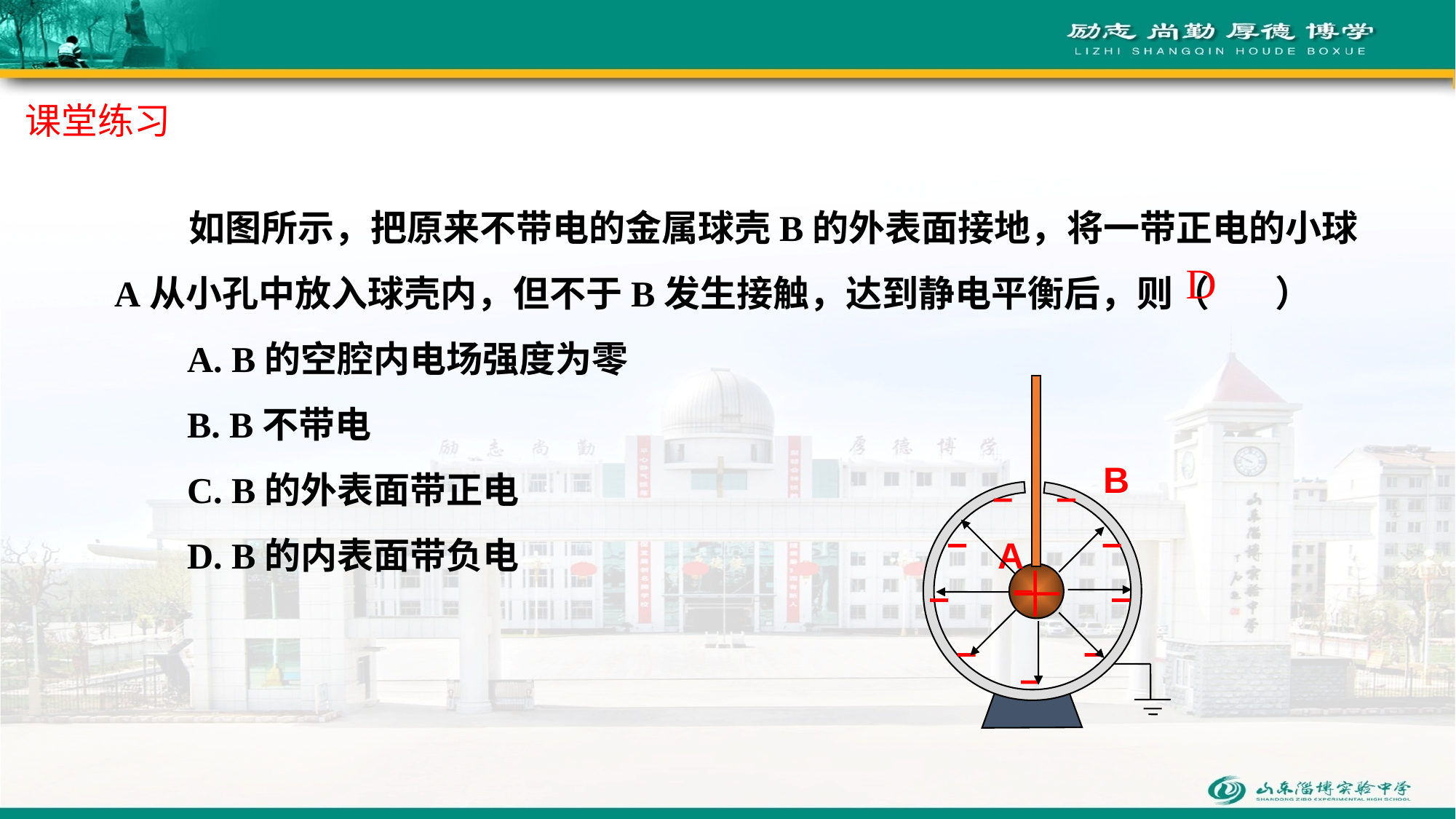

课堂练习
        如图所示，把原来不带电的金属球壳B的外表面接地，将一带正电的小球A从小孔中放入球壳内，但不于B发生接触，达到静电平衡后，则（        ）
        A. B的空腔内电场强度为零
        B. B不带电
        C. B的外表面带正电
        D. B的内表面带负电
D

B

A